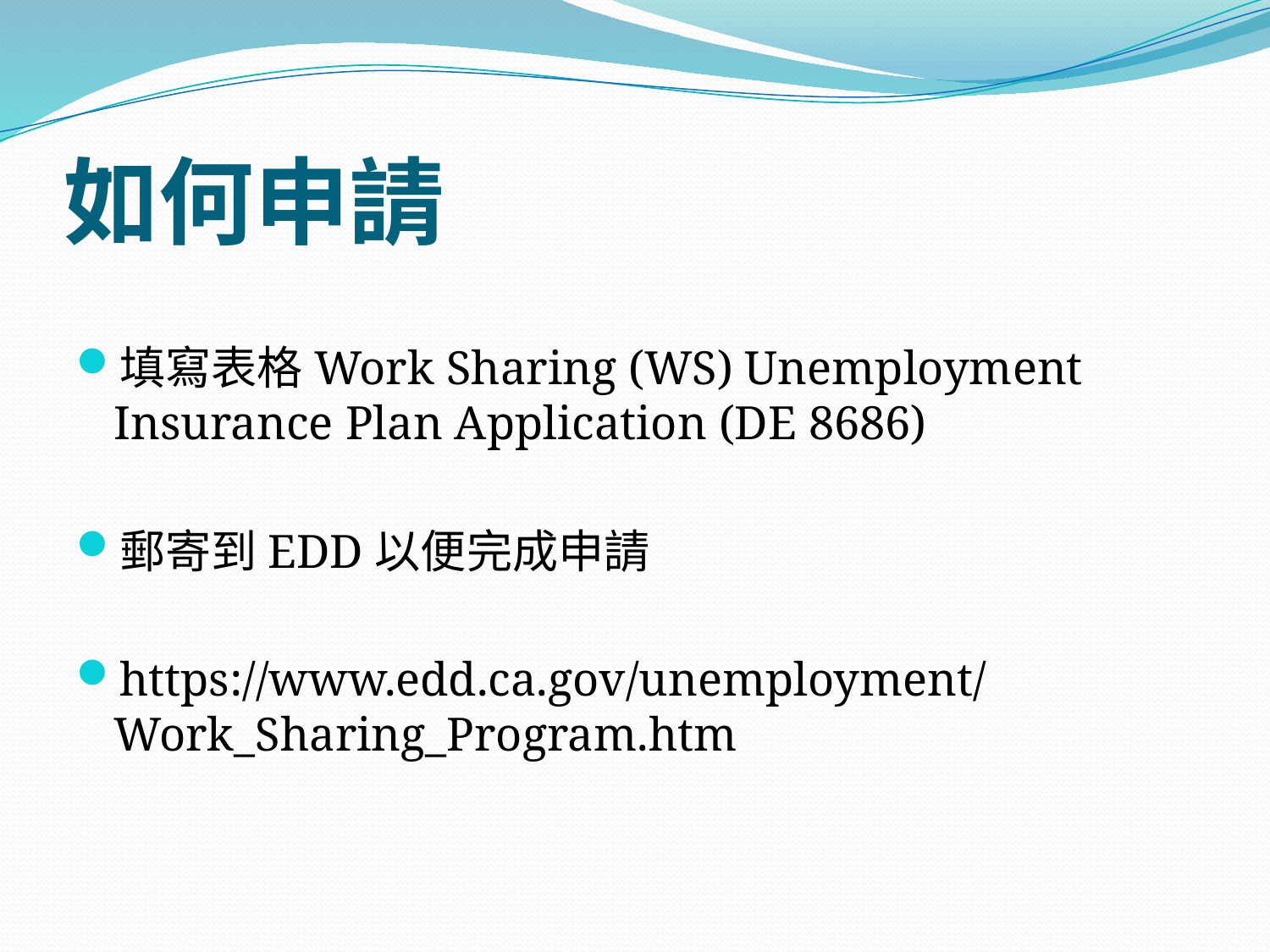

# 如何申請

填寫表格Work Sharing (WS) Unemployment Insurance Plan Application (DE 8686)

郵寄到EDD以便完成申請

https://www.edd.ca.gov/unemployment/Work_Sharing_Program.htm